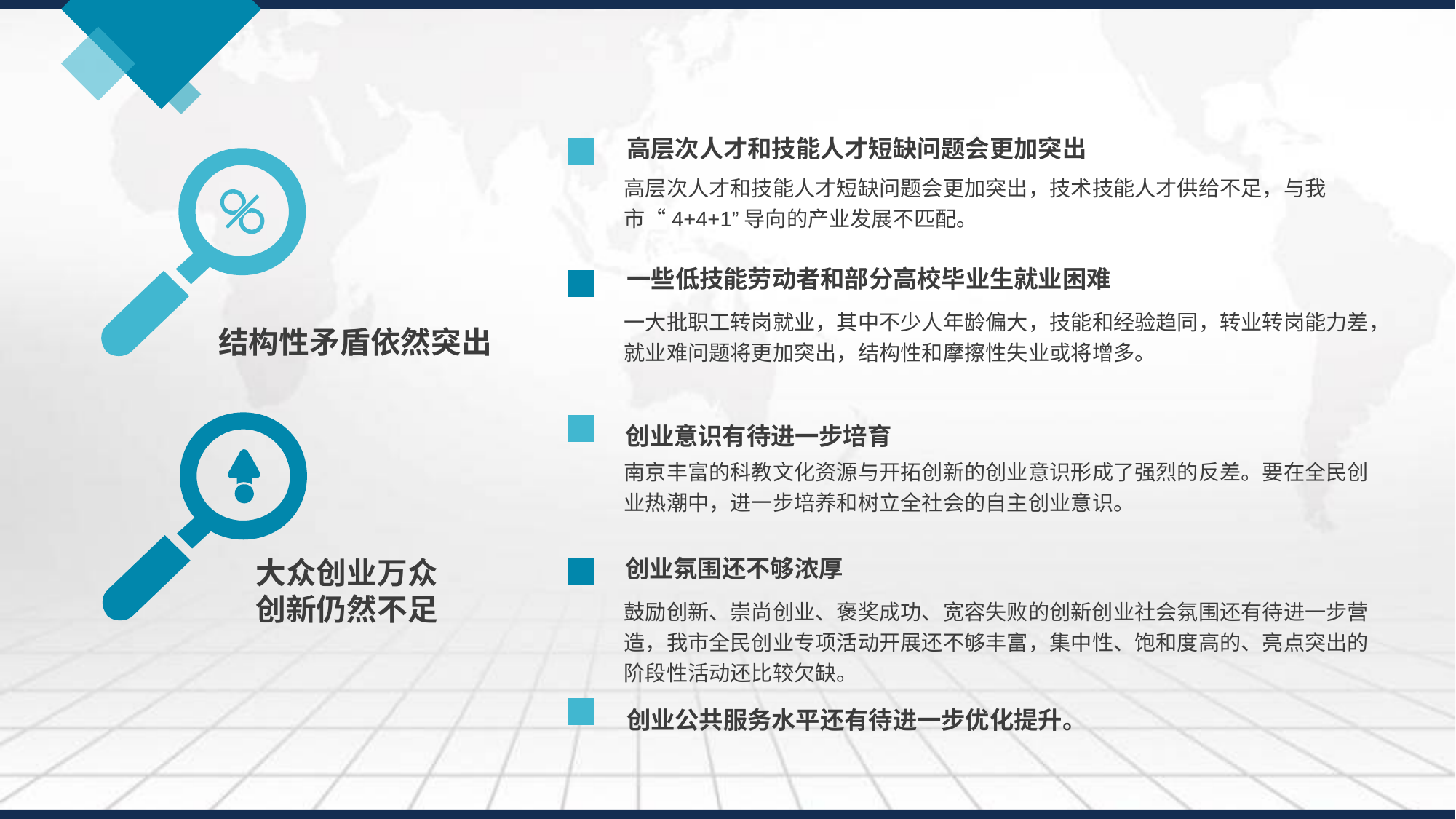

高层次人才和技能人才短缺问题会更加突出

高层次人才和技能人才短缺问题会更加突出，技术技能人才供给不足，与我市“4+4+1”导向的产业发展不匹配。
一些低技能劳动者和部分高校毕业生就业困难

一大批职工转岗就业，其中不少人年龄偏大，技能和经验趋同，转业转岗能力差，就业难问题将更加突出，结构性和摩擦性失业或将增多。
结构性矛盾依然突出

创业意识有待进一步培育

南京丰富的科教文化资源与开拓创新的创业意识形成了强烈的反差。要在全民创业热潮中，进一步培养和树立全社会的自主创业意识。
创业氛围还不够浓厚
大众创业万众
创新仍然不足

鼓励创新、崇尚创业、褒奖成功、宽容失败的创新创业社会氛围还有待进一步营造，我市全民创业专项活动开展还不够丰富，集中性、饱和度高的、亮点突出的阶段性活动还比较欠缺。

创业公共服务水平还有待进一步优化提升。